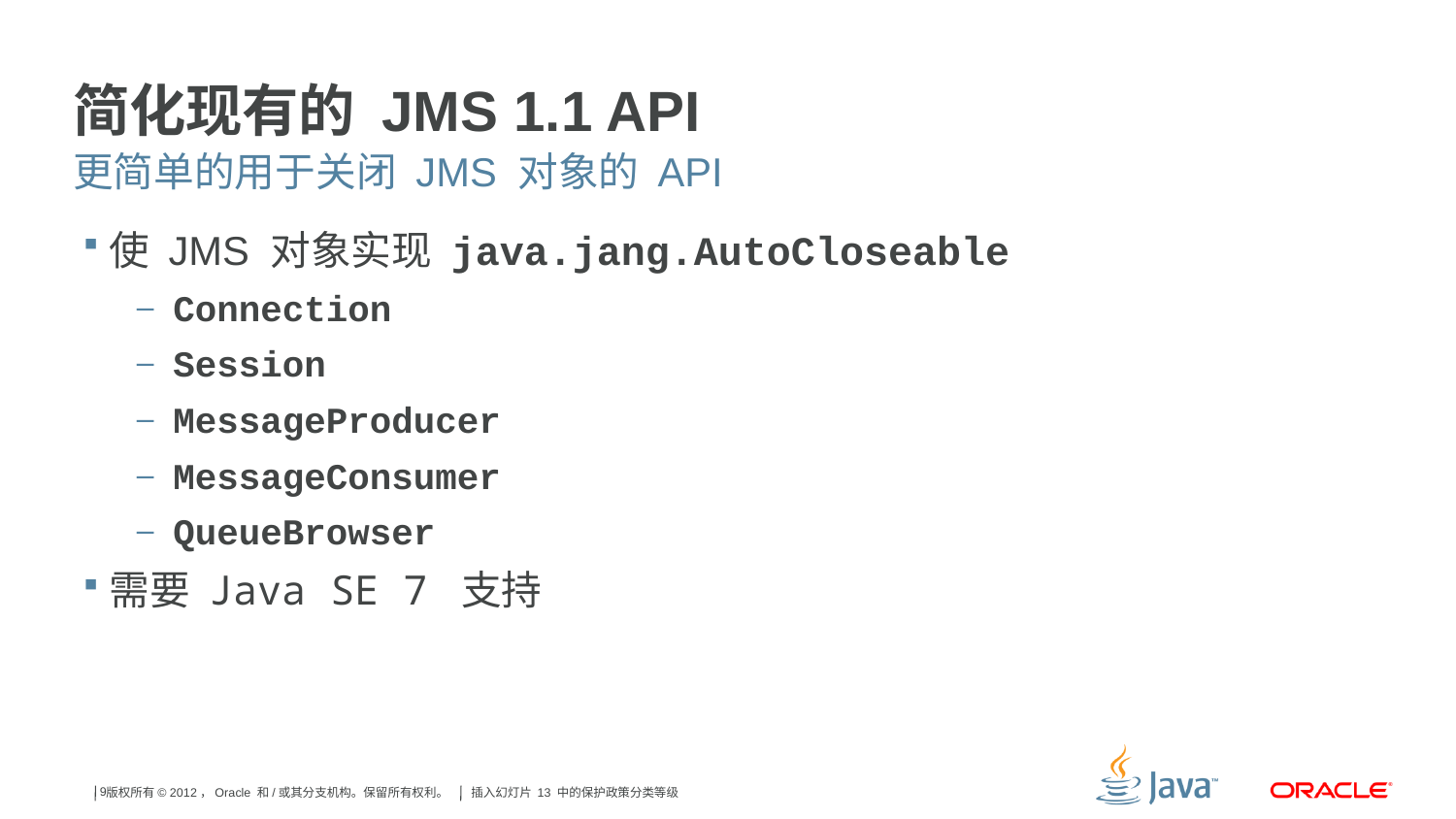

# 简化现有的 JMS 1.1 API
更简单的用于关闭 JMS 对象的 API
使 JMS 对象实现 java.jang.AutoCloseable
Connection
Session
MessageProducer
MessageConsumer
QueueBrowser
需要 Java SE 7 支持